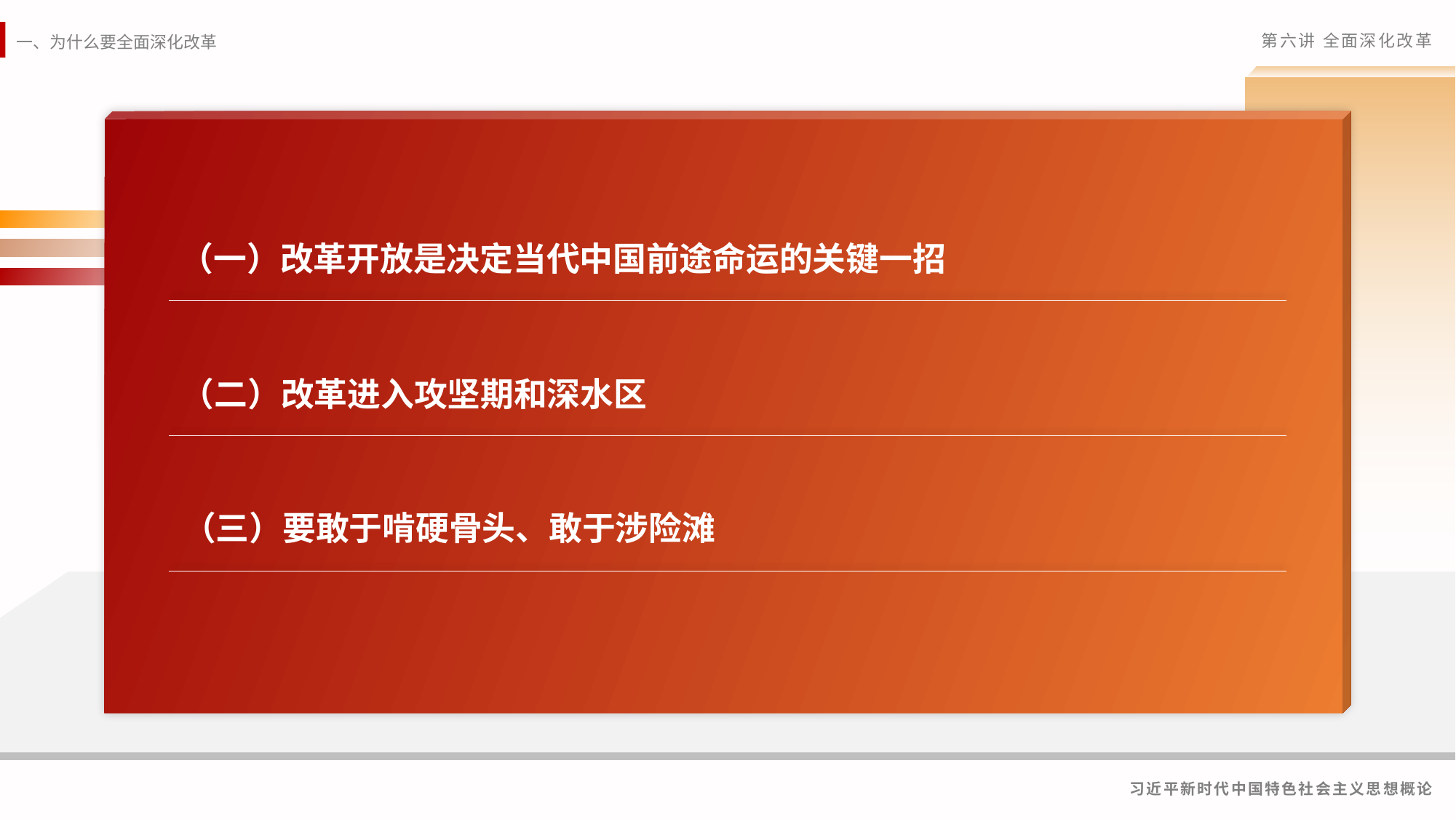

（一）改革开放是决定当代中国前途命运的关键一招
（二）改革进入攻坚期和深水区
（三）要敢于啃硬骨头、敢于涉险滩